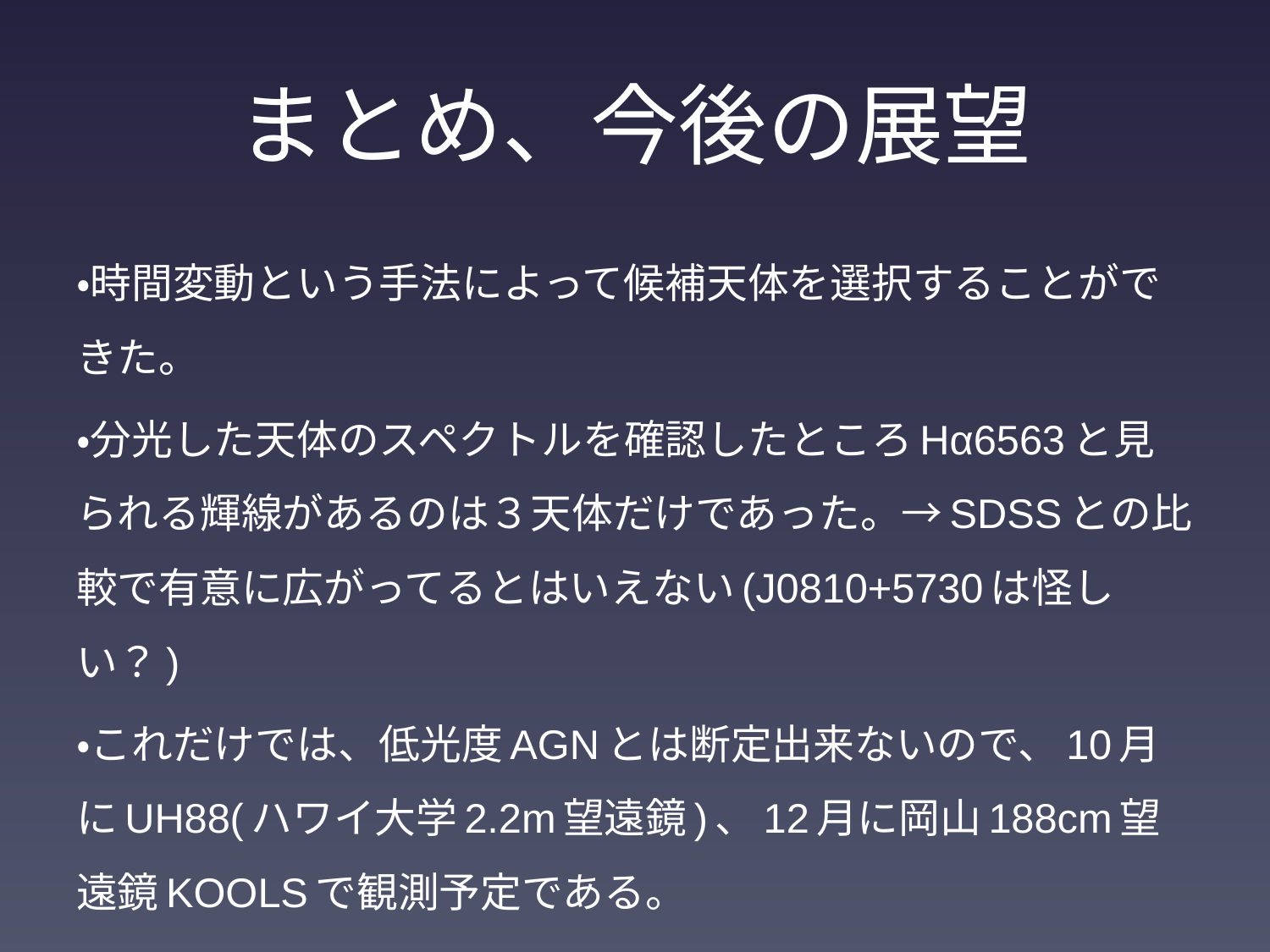

# まとめ、今後の展望
・時間変動という手法によって候補天体を選択することができた。
・分光した天体のスペクトルを確認したところHα6563と見られる輝線があるのは３天体だけであった。→SDSSとの比較で有意に広がってるとはいえない(J0810+5730は怪しい？)
・これだけでは、低光度AGNとは断定出来ないので、10月にUH88(ハワイ大学2.2m望遠鏡)、12月に岡山188cm望遠鏡KOOLSで観測予定である。